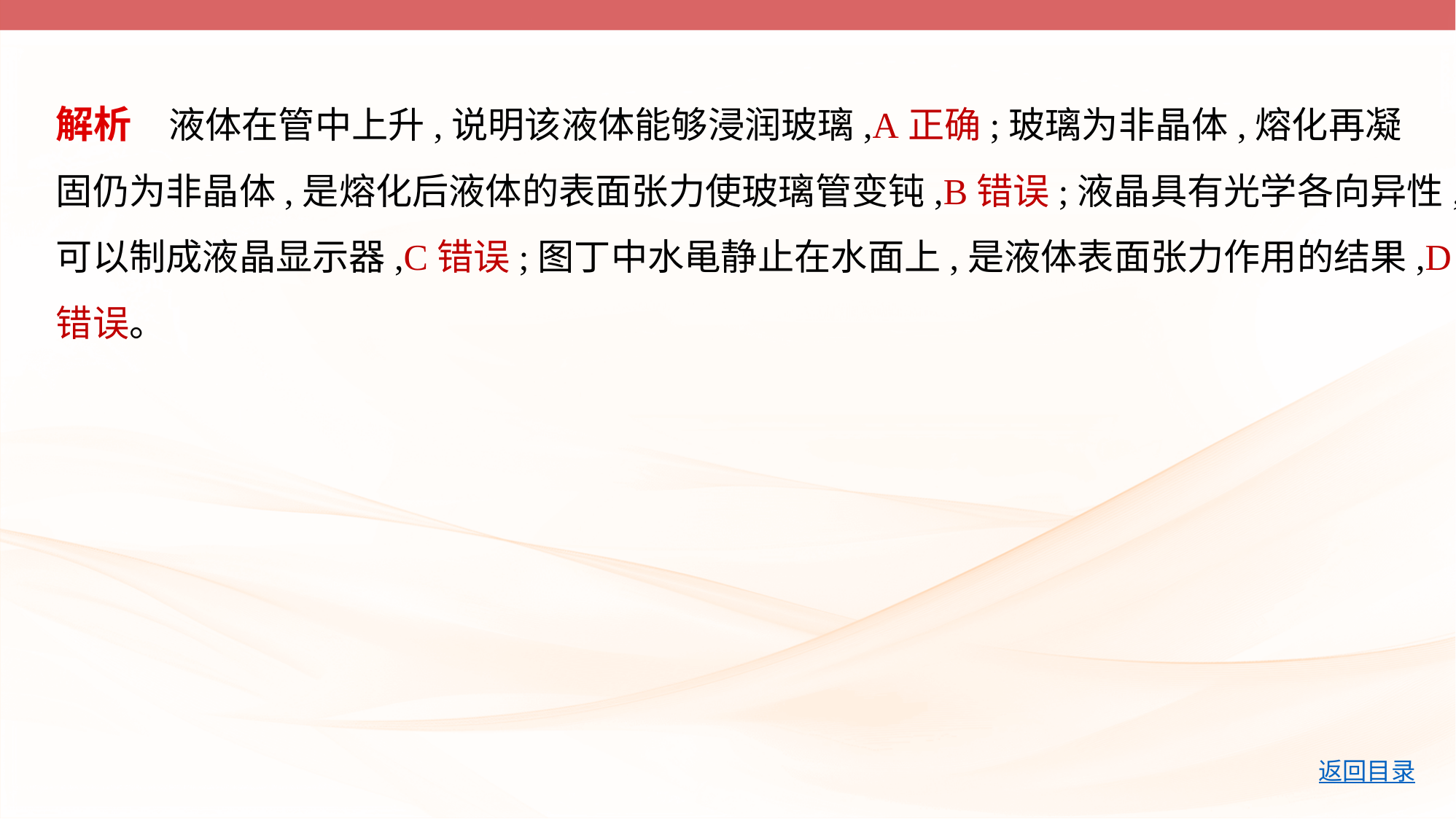

解析　液体在管中上升,说明该液体能够浸润玻璃,A正确;玻璃为非晶体,熔化再凝
固仍为非晶体,是熔化后液体的表面张力使玻璃管变钝,B错误;液晶具有光学各向异性,
可以制成液晶显示器,C错误;图丁中水黾静止在水面上,是液体表面张力作用的结果,D
错误。